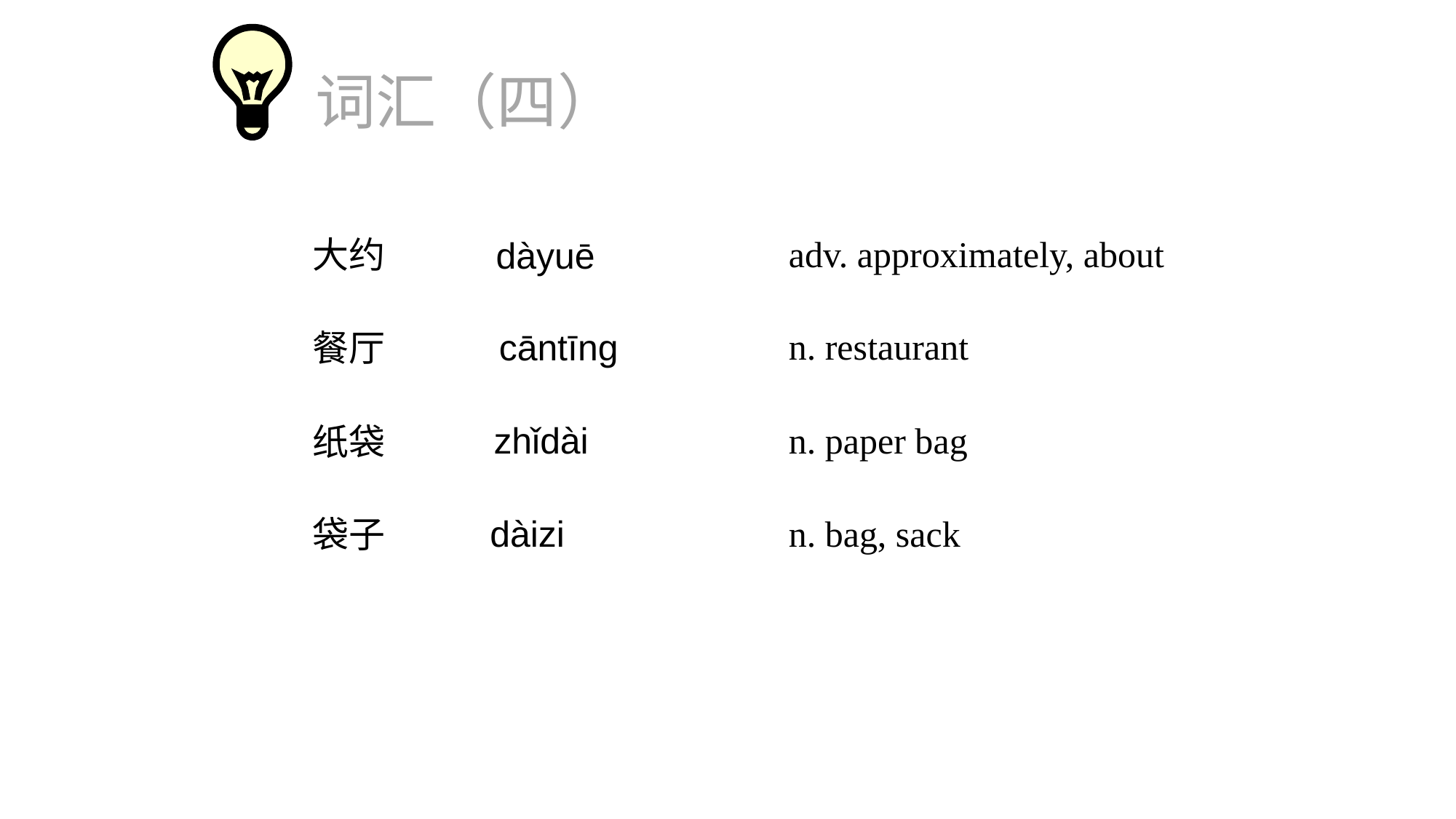

词汇（四）
adv. approximately, about
大约
dàyuē
n. restaurant
cāntīng
餐厅
zhǐdài
n. paper bag
纸袋
dàizi
n. bag, sack
袋子